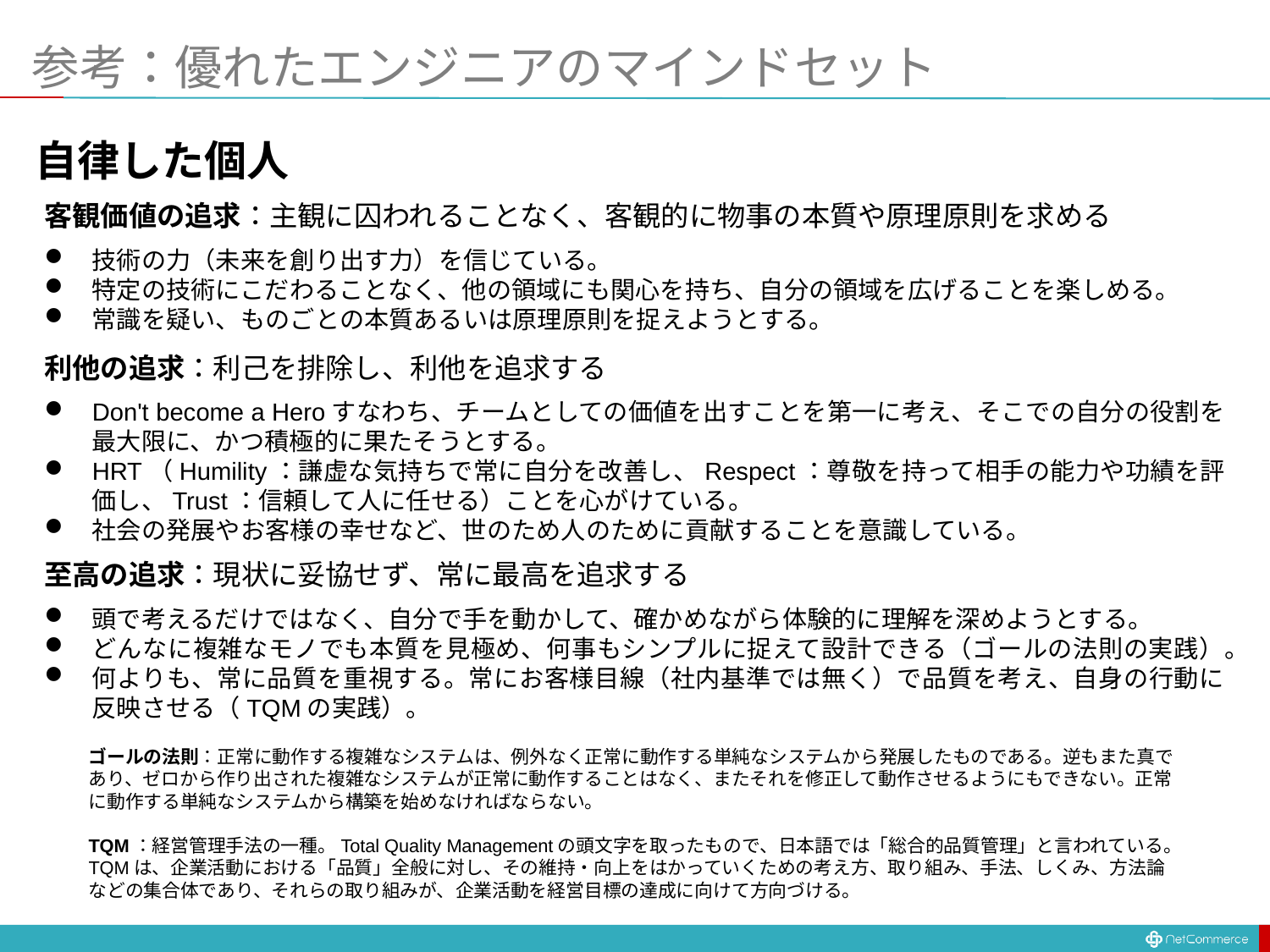

# 参考：優れたエンジニアのマインドセット
自律した個人
客観価値の追求：主観に囚われることなく、客観的に物事の本質や原理原則を求める

技術の力（未来を創り出す力）を信じている。
特定の技術にこだわることなく、他の領域にも関心を持ち、自分の領域を広げることを楽しめる。
常識を疑い、ものごとの本質あるいは原理原則を捉えようとする。

利他の追求：利己を排除し、利他を追求する

Don't become a Heroすなわち、チームとしての価値を出すことを第一に考え、そこでの自分の役割を最大限に、かつ積極的に果たそうとする。
HRT（Humility：謙虚な気持ちで常に自分を改善し、Respect：尊敬を持って相手の能力や功績を評価し、Trust：信頼して人に任せる）ことを心がけている。
社会の発展やお客様の幸せなど、世のため人のために貢献することを意識している。

至高の追求：現状に妥協せず、常に最高を追求する

頭で考えるだけではなく、自分で手を動かして、確かめながら体験的に理解を深めようとする。
どんなに複雑なモノでも本質を見極め、何事もシンプルに捉えて設計できる（ゴールの法則の実践）。
何よりも、常に品質を重視する。常にお客様目線（社内基準では無く）で品質を考え、自身の行動に反映させる（TQMの実践）。
ゴールの法則：正常に動作する複雑なシステムは、例外なく正常に動作する単純なシステムから発展したものである。逆もまた真であり、ゼロから作り出された複雑なシステムが正常に動作することはなく、またそれを修正して動作させるようにもできない。正常に動作する単純なシステムから構築を始めなければならない。

TQM：経営管理手法の一種。Total Quality Managementの頭文字を取ったもので、日本語では「総合的品質管理」と言われている。TQMは、企業活動における「品質」全般に対し、その維持・向上をはかっていくための考え方、取り組み、手法、しくみ、方法論などの集合体であり、それらの取り組みが、企業活動を経営目標の達成に向けて方向づける。